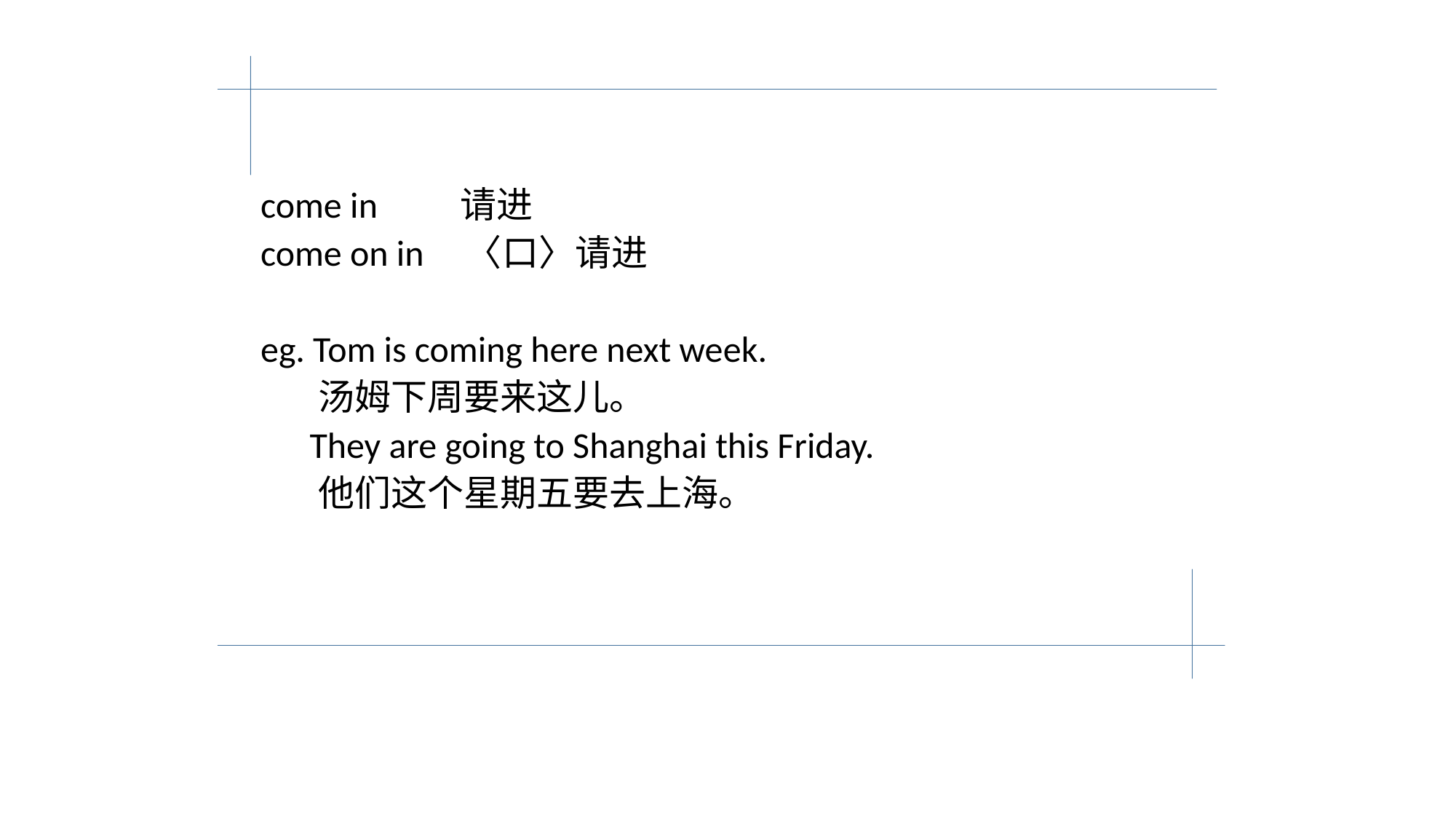

come in         请进
come on in    〈口〉请进

eg. Tom is coming here next week.
      汤姆下周要来这儿。
      They are going to Shanghai this Friday.
      他们这个星期五要去上海。